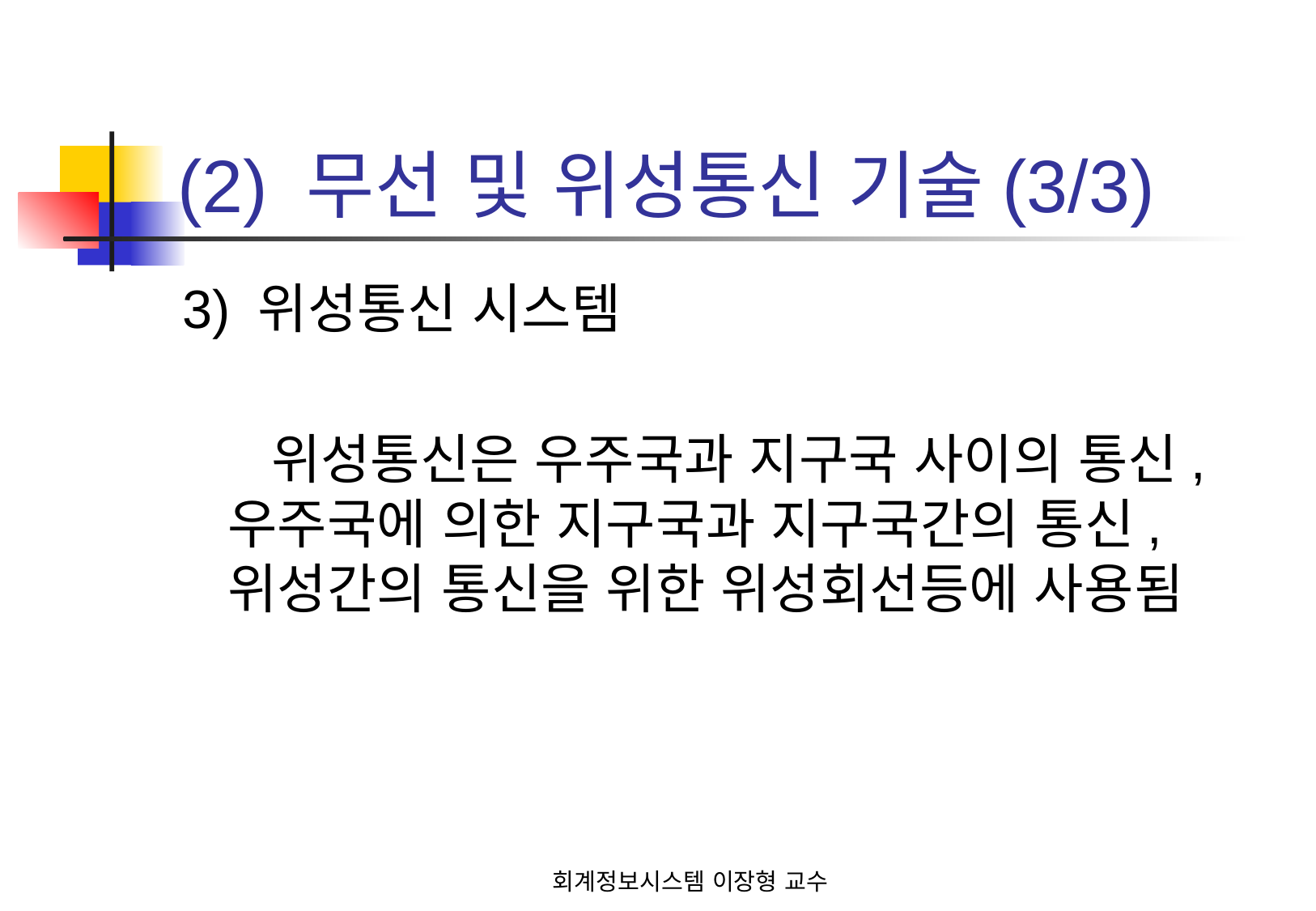

# (2) 무선 및 위성통신 기술(3/3)
3) 위성통신 시스템

     위성통신은 우주국과 지구국 사이의 통신, 우주국에 의한 지구국과 지구국간의 통신, 위성간의 통신을 위한 위성회선등에 사용됨
회계정보시스템 이장형 교수